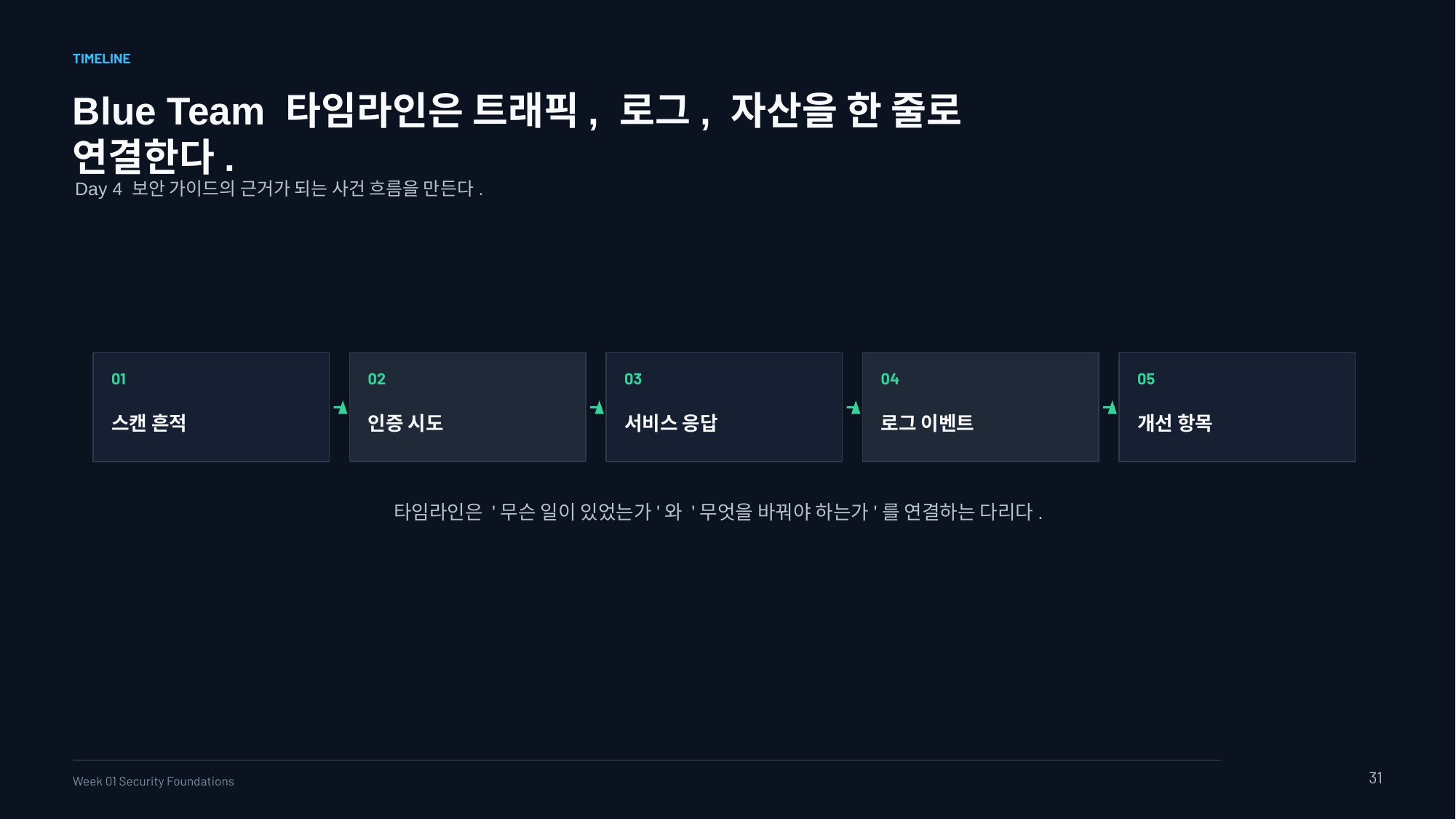

TIMELINE
Blue Team 타임라인은 트래픽, 로그, 자산을 한 줄로 연결한다.
Day 4 보안 가이드의 근거가 되는 사건 흐름을 만든다.

01
02
03
04
05

스캔 흔적
인증 시도
서비스 응답
로그 이벤트
개선 항목

타임라인은 '무슨 일이 있었는가'와 '무엇을 바꿔야 하는가'를 연결하는 다리다.

31
Week 01 Security Foundations